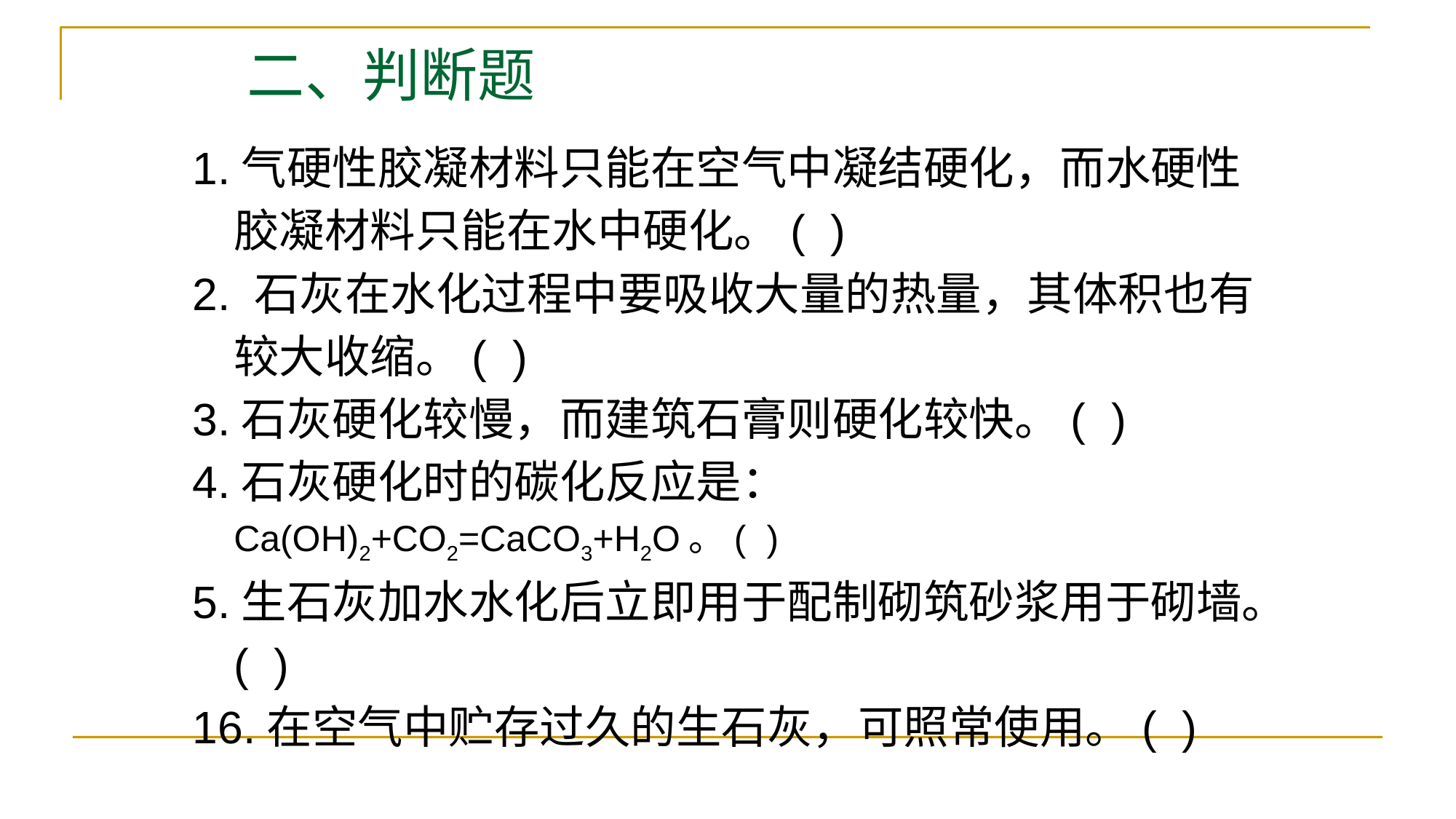

# 二、判断题
1.气硬性胶凝材料只能在空气中凝结硬化，而水硬性胶凝材料只能在水中硬化。(  )
2. 石灰在水化过程中要吸收大量的热量，其体积也有较大收缩。(  )
3.石灰硬化较慢，而建筑石膏则硬化较快。(  )
4.石灰硬化时的碳化反应是：Ca(OH)2+CO2=CaCO3+H2O。(  )
5.生石灰加水水化后立即用于配制砌筑砂浆用于砌墙。(  )
16.在空气中贮存过久的生石灰，可照常使用。(  )